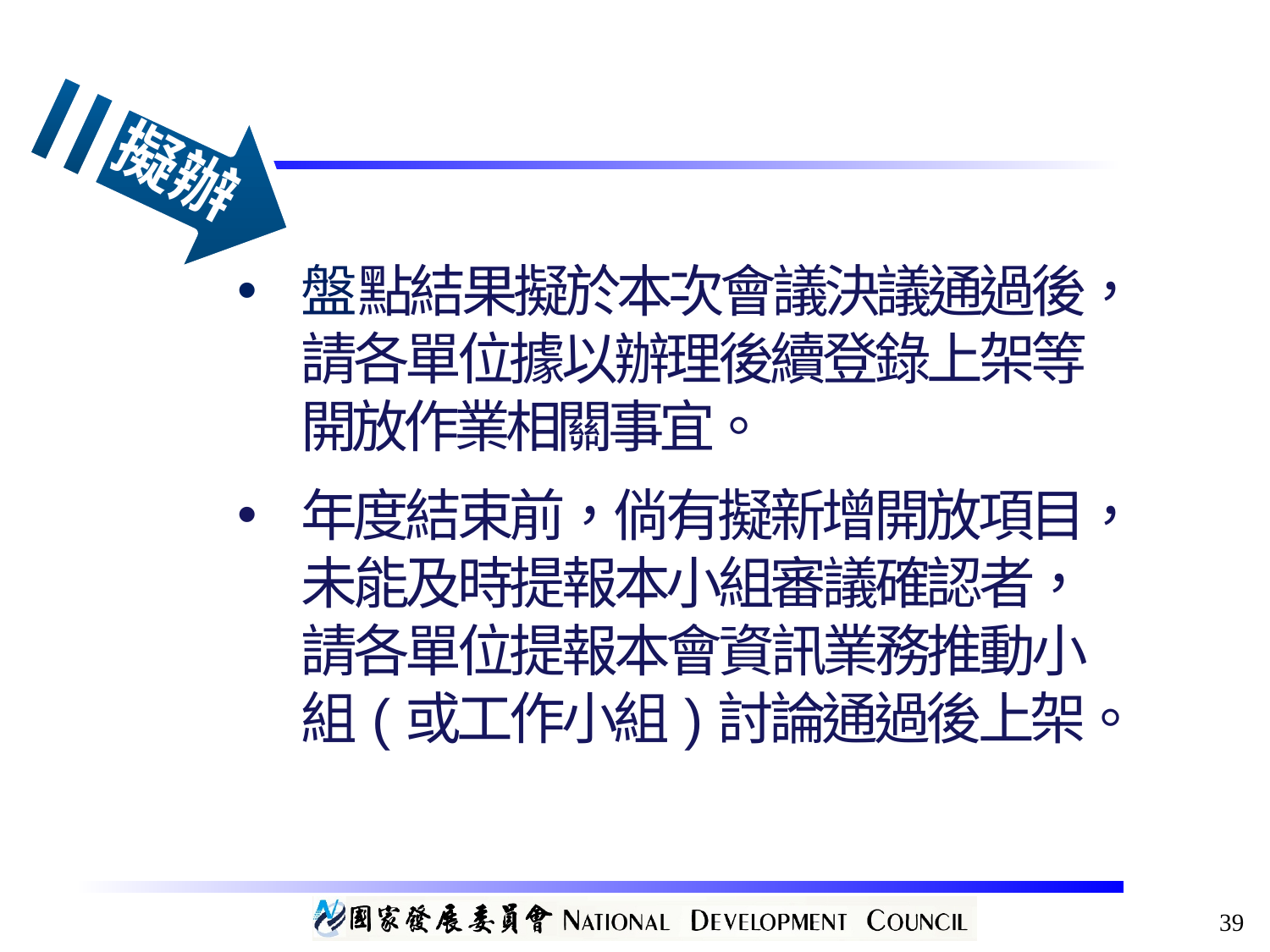

擬辦
盤點結果擬於本次會議決議通過後，請各單位據以辦理後續登錄上架等開放作業相關事宜。
年度結束前，倘有擬新增開放項目，未能及時提報本小組審議確認者，請各單位提報本會資訊業務推動小組(或工作小組)討論通過後上架。
39